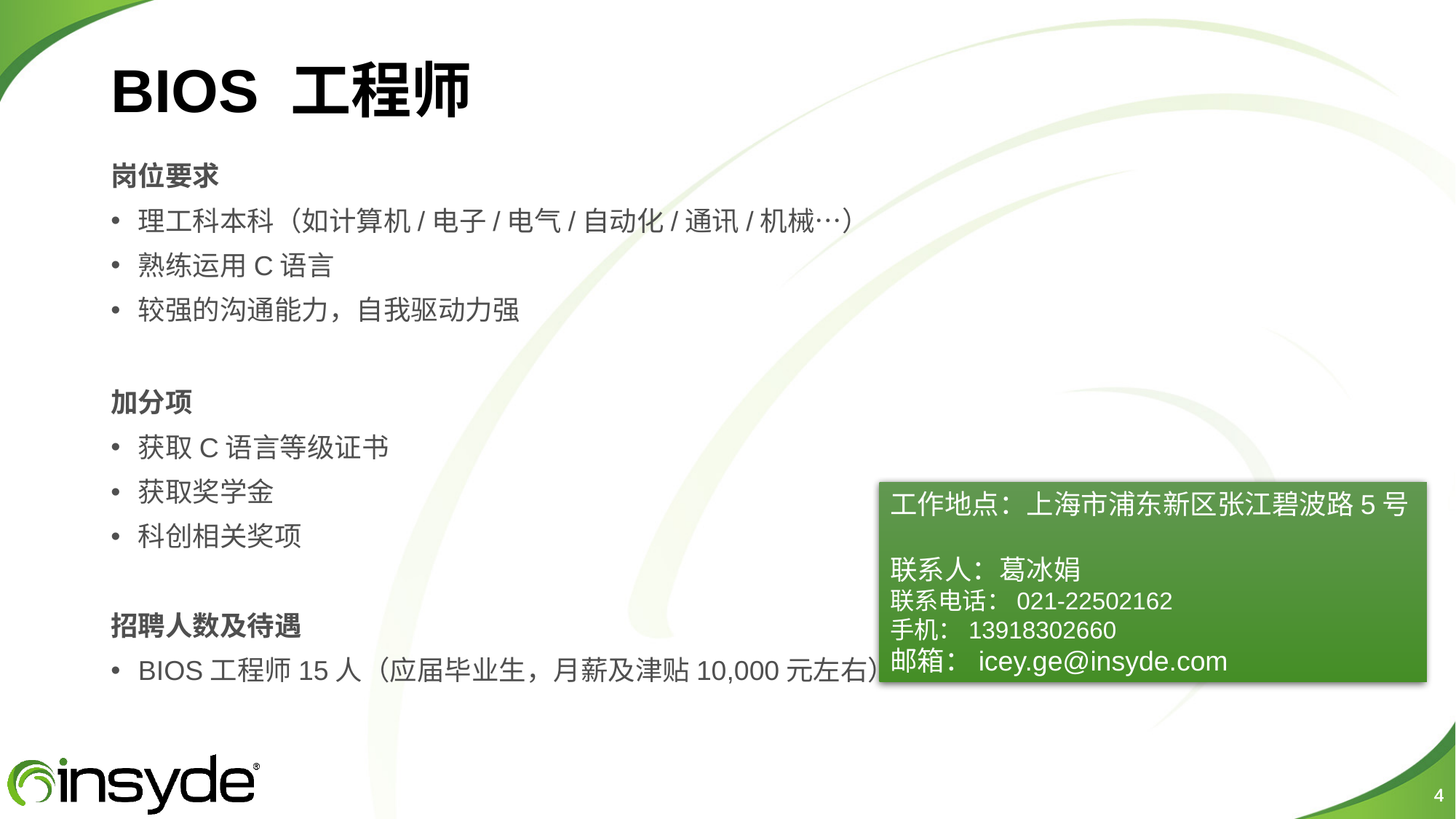

# BIOS 工程师
岗位要求
理工科本科（如计算机/电子/电气/自动化/通讯/机械…）
熟练运用C语言
较强的沟通能力，自我驱动力强

加分项
获取C语言等级证书
获取奖学金
科创相关奖项

招聘人数及待遇
BIOS工程师15人（应届毕业生，月薪及津贴10,000元左右）

工作地点：上海市浦东新区张江碧波路5号

联系人：葛冰娟
联系电话：021-22502162
手机：13918302660
邮箱：icey.ge@insyde.com